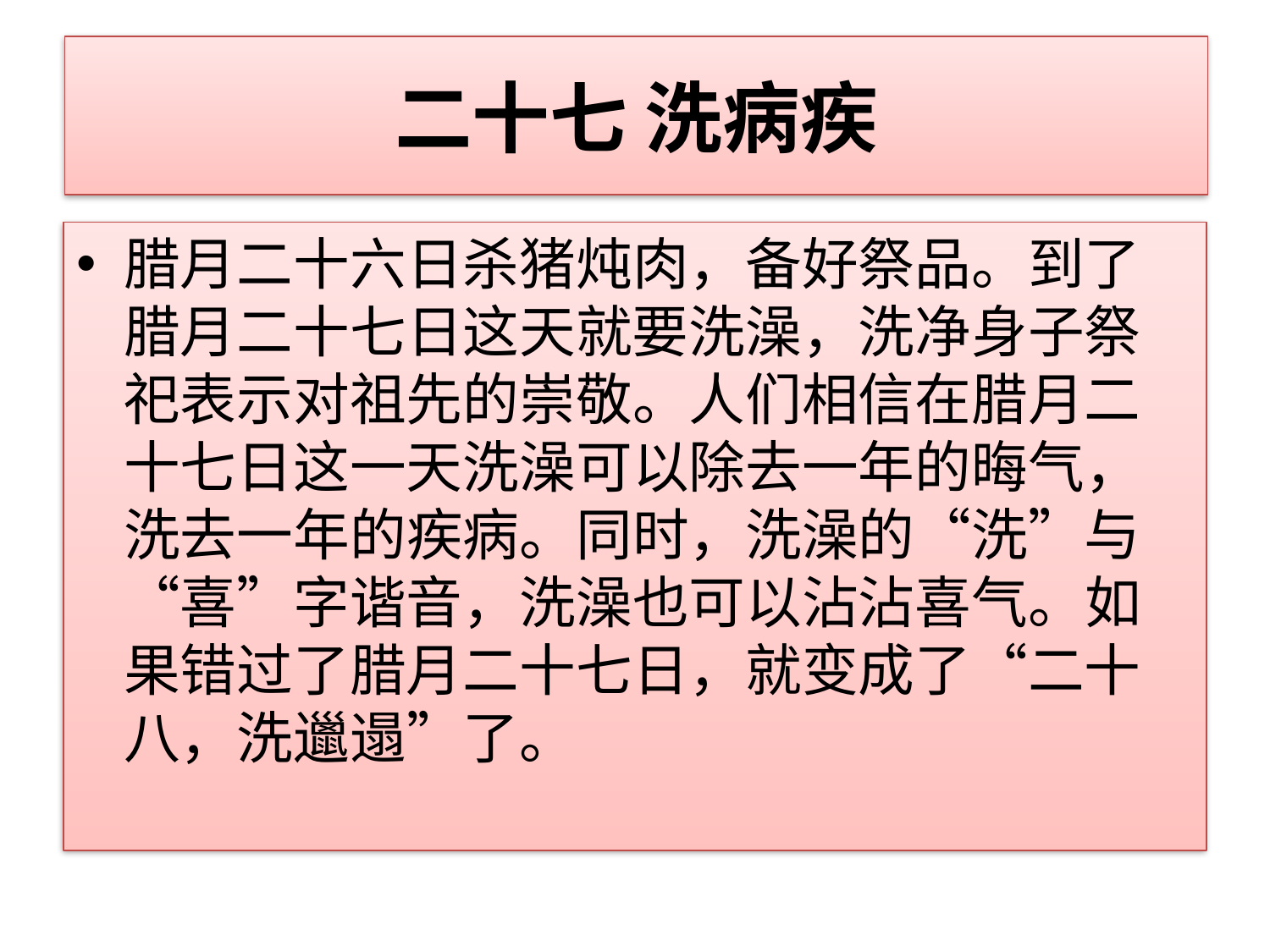

# 二十七 洗病疾
腊月二十六日杀猪炖肉，备好祭品。到了腊月二十七日这天就要洗澡，洗净身子祭祀表示对祖先的崇敬。人们相信在腊月二十七日这一天洗澡可以除去一年的晦气，洗去一年的疾病。同时，洗澡的“洗”与“喜”字谐音，洗澡也可以沾沾喜气。如果错过了腊月二十七日，就变成了“二十八，洗邋遢”了。